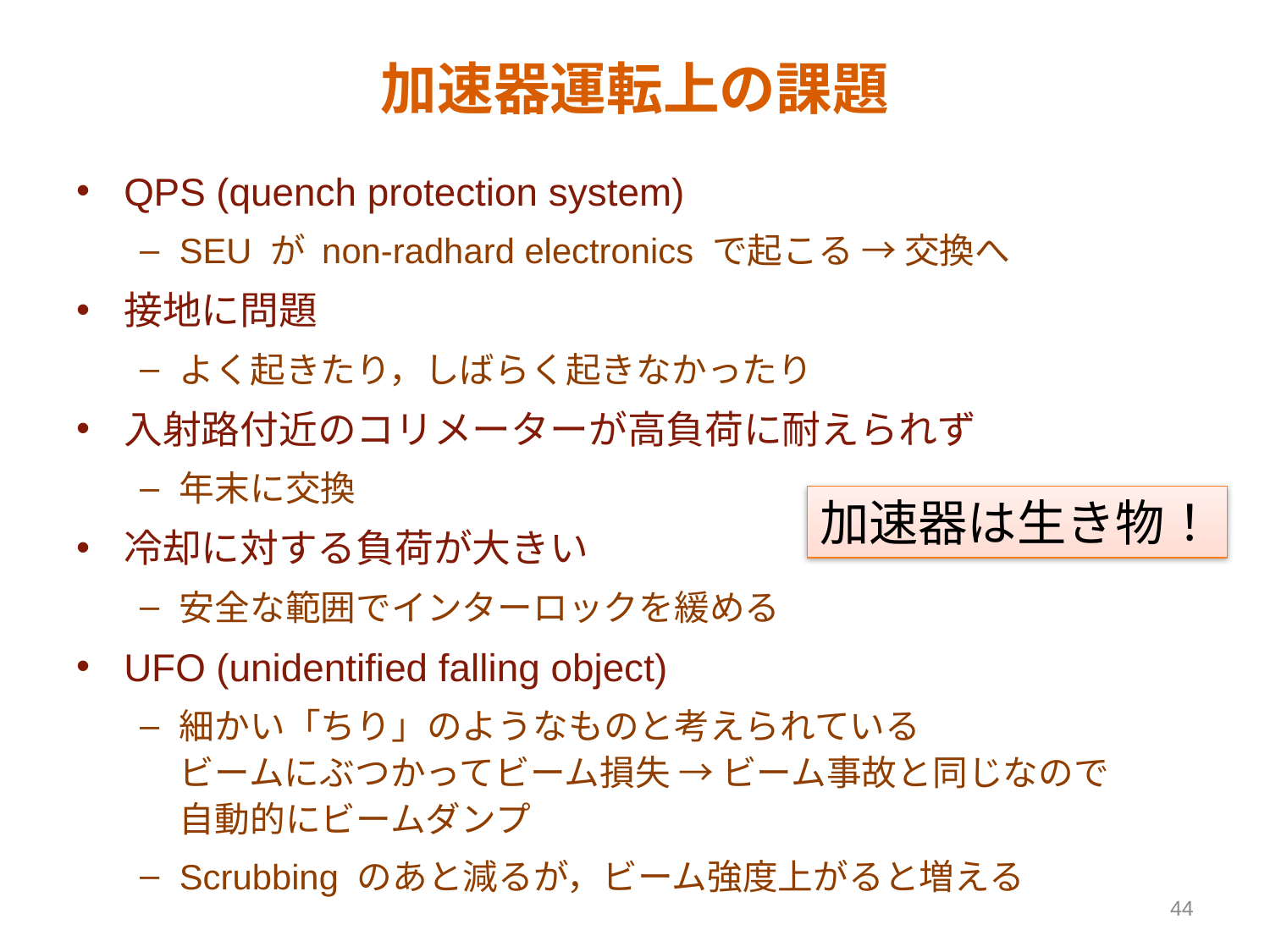

# 加速器運転上の課題
QPS (quench protection system)
SEU が non-radhard electronics で起こる → 交換へ
接地に問題
よく起きたり，しばらく起きなかったり
入射路付近のコリメーターが高負荷に耐えられず
年末に交換
冷却に対する負荷が大きい
安全な範囲でインターロックを緩める
UFO (unidentified falling object)
細かい「ちり」のようなものと考えられている
ビームにぶつかってビーム損失 → ビーム事故と同じなので
自動的にビームダンプ
Scrubbing のあと減るが，ビーム強度上がると増える
加速器は生き物！
44